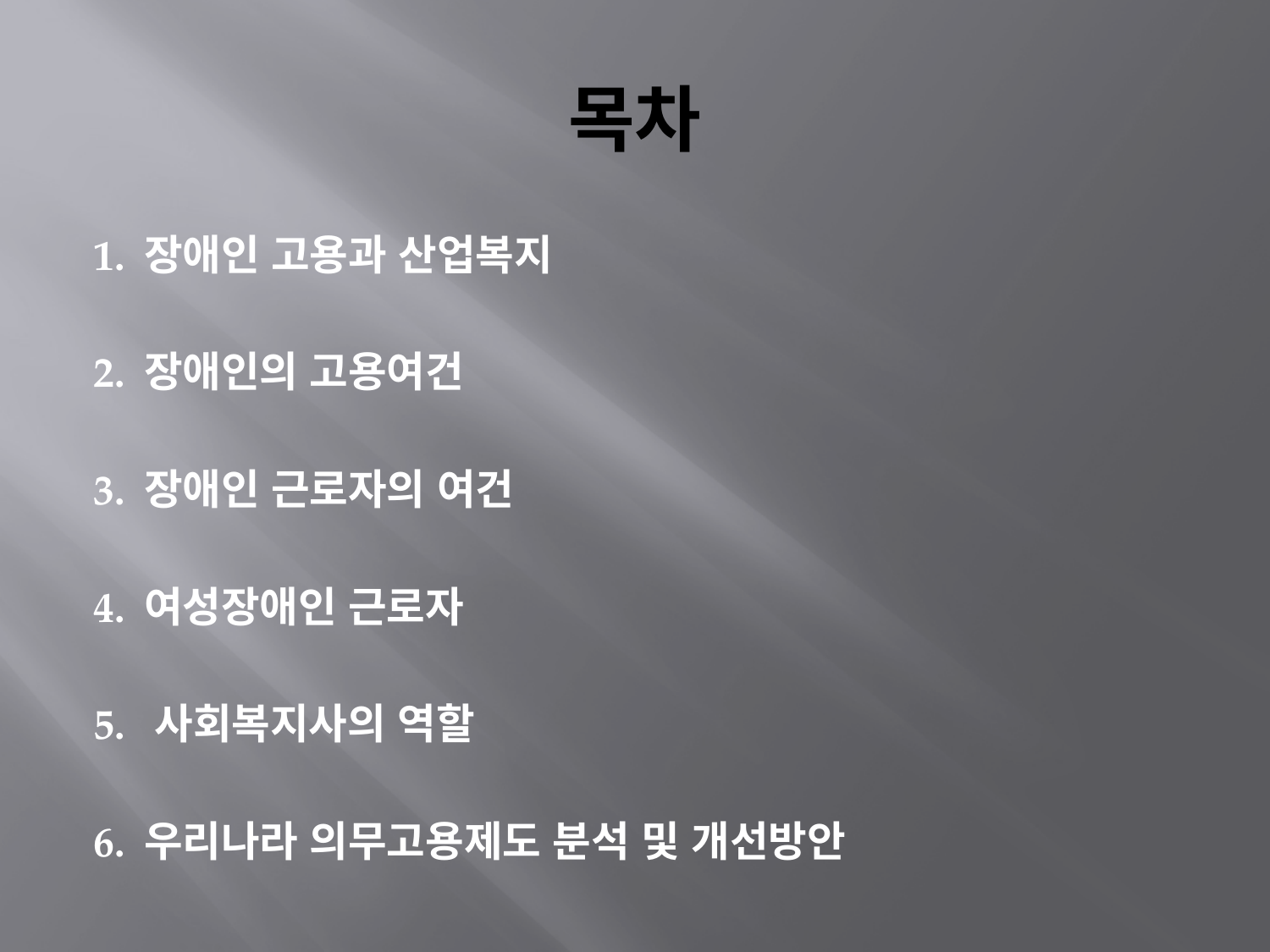

# 목차
1. 장애인 고용과 산업복지

2. 장애인의 고용여건

3. 장애인 근로자의 여건

4. 여성장애인 근로자

5.  사회복지사의 역할

6. 우리나라 의무고용제도 분석 및 개선방안